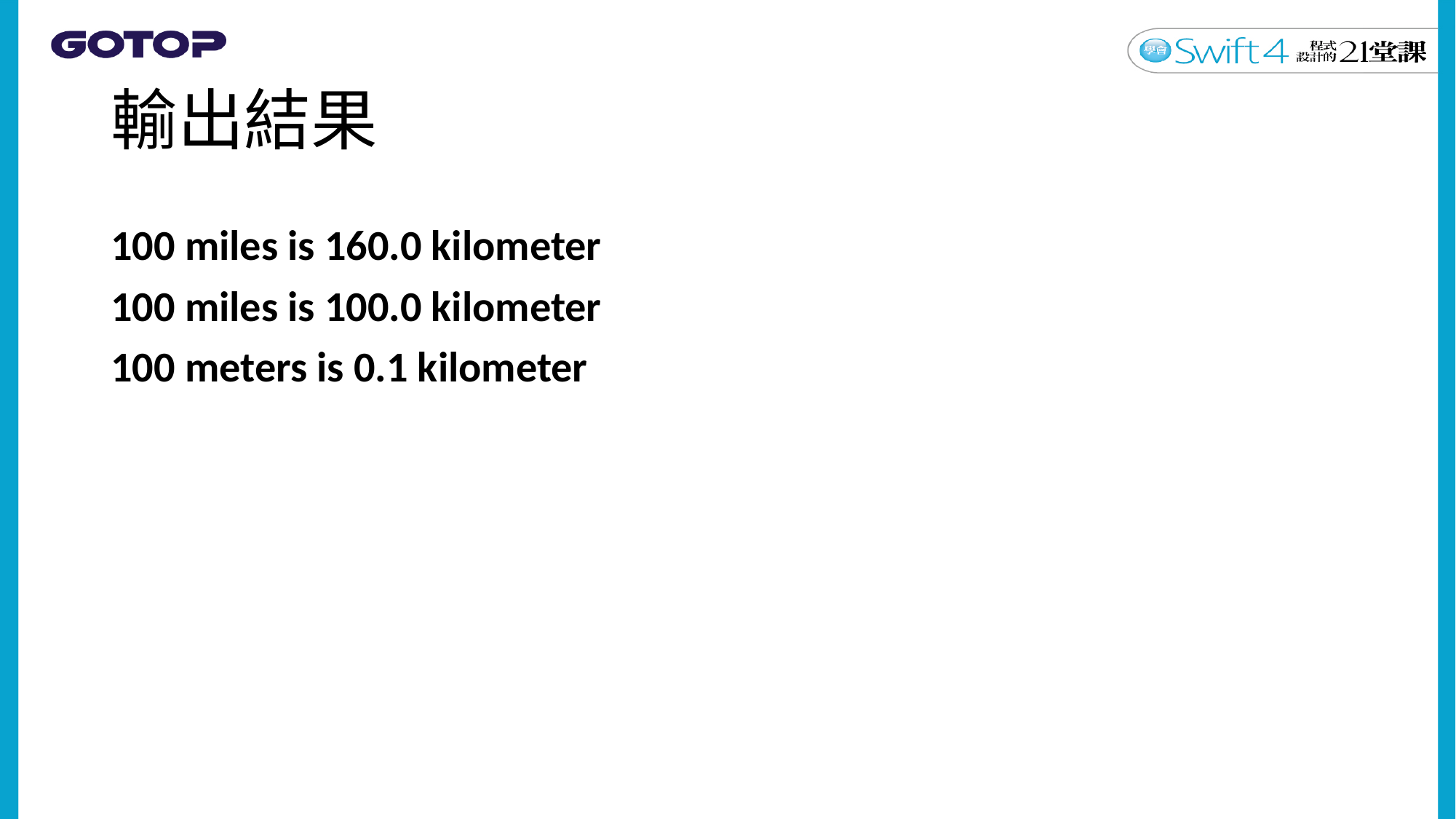

# 輸出結果
100 miles is 160.0 kilometer
100 miles is 100.0 kilometer
100 meters is 0.1 kilometer